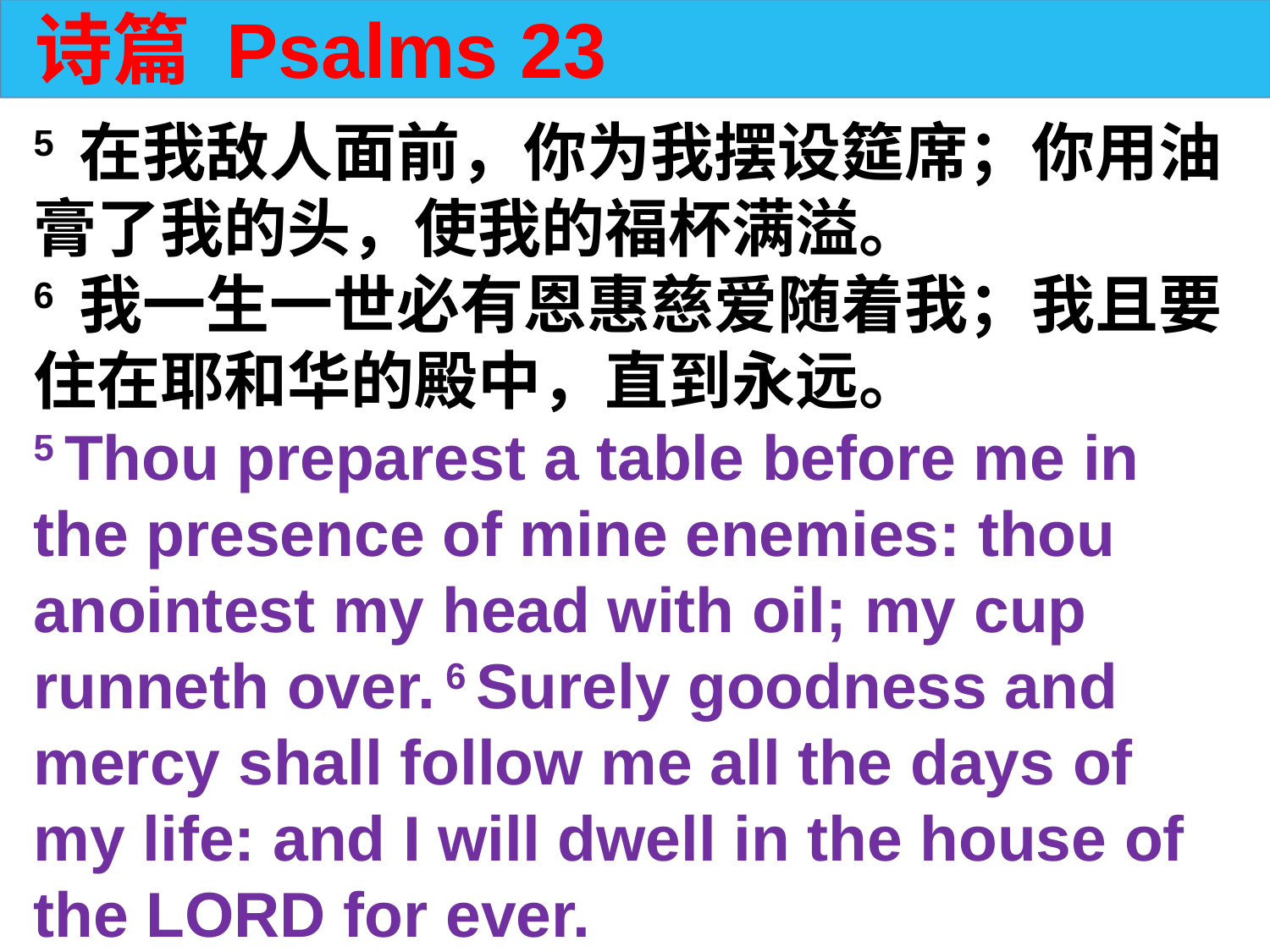

诗篇 Psalms 23
5 在我敌人面前，你为我摆设筵席；你用油膏了我的头，使我的福杯满溢。
6 我一生一世必有恩惠慈爱随着我；我且要住在耶和华的殿中，直到永远。
5 Thou preparest a table before me in the presence of mine enemies: thou anointest my head with oil; my cup runneth over. 6 Surely goodness and mercy shall follow me all the days of my life: and I will dwell in the house of the LORD for ever.